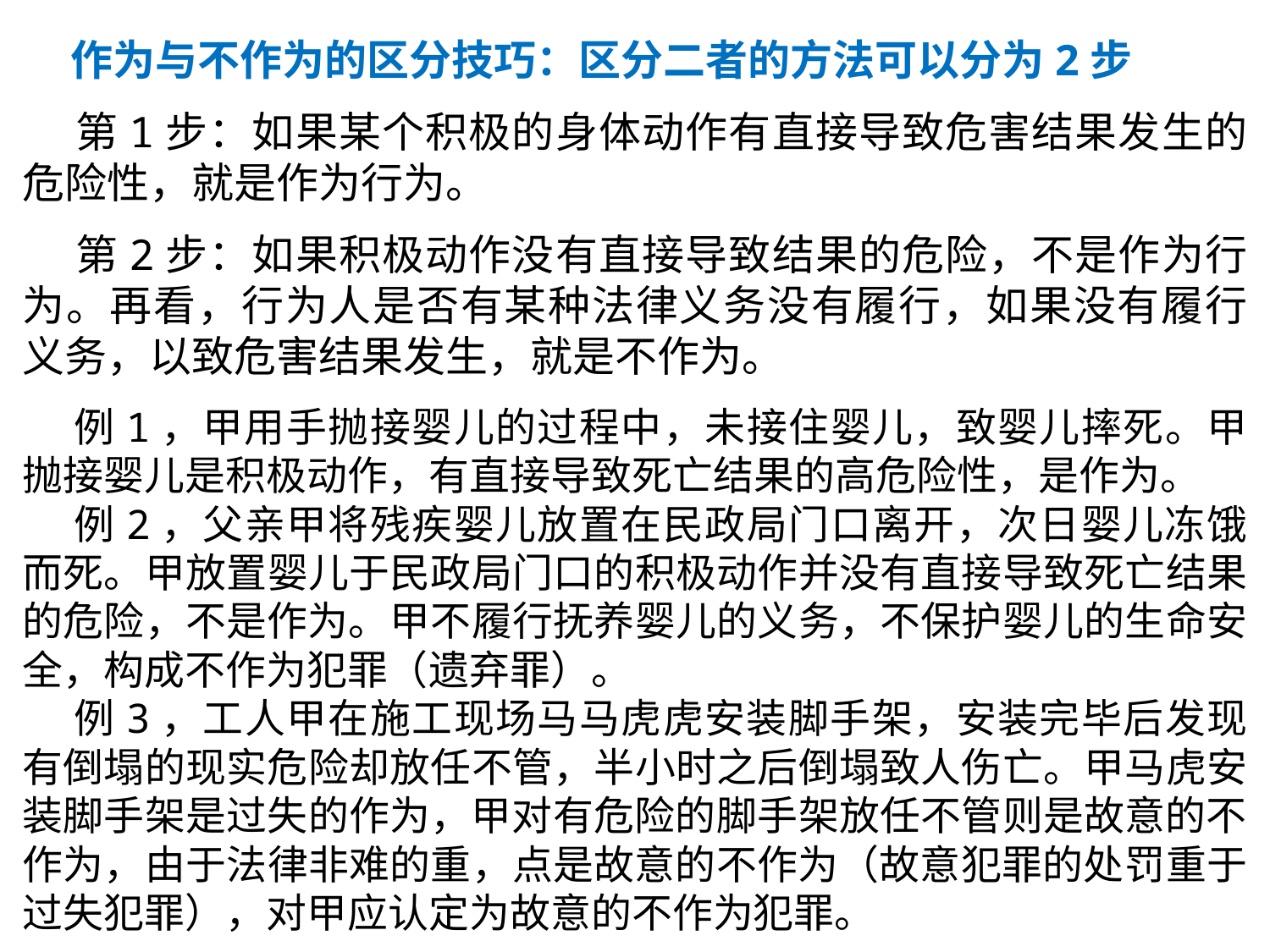

作为与不作为的区分技巧：区分二者的方法可以分为2步

    第1步：如果某个积极的身体动作有直接导致危害结果发生的危险性，就是作为行为。

    第2步：如果积极动作没有直接导致结果的危险，不是作为行为。再看，行为人是否有某种法律义务没有履行，如果没有履行义务，以致危害结果发生，就是不作为。

    例1，甲用手抛接婴儿的过程中，未接住婴儿，致婴儿摔死。甲抛接婴儿是积极动作，有直接导致死亡结果的高危险性，是作为。
    例2，父亲甲将残疾婴儿放置在民政局门口离开，次日婴儿冻饿而死。甲放置婴儿于民政局门口的积极动作并没有直接导致死亡结果的危险，不是作为。甲不履行抚养婴儿的义务，不保护婴儿的生命安全，构成不作为犯罪（遗弃罪）。
    例3，工人甲在施工现场马马虎虎安装脚手架，安装完毕后发现有倒塌的现实危险却放任不管，半小时之后倒塌致人伤亡。甲马虎安装脚手架是过失的作为，甲对有危险的脚手架放任不管则是故意的不作为，由于法律非难的重，点是故意的不作为（故意犯罪的处罚重于过失犯罪），对甲应认定为故意的不作为犯罪。